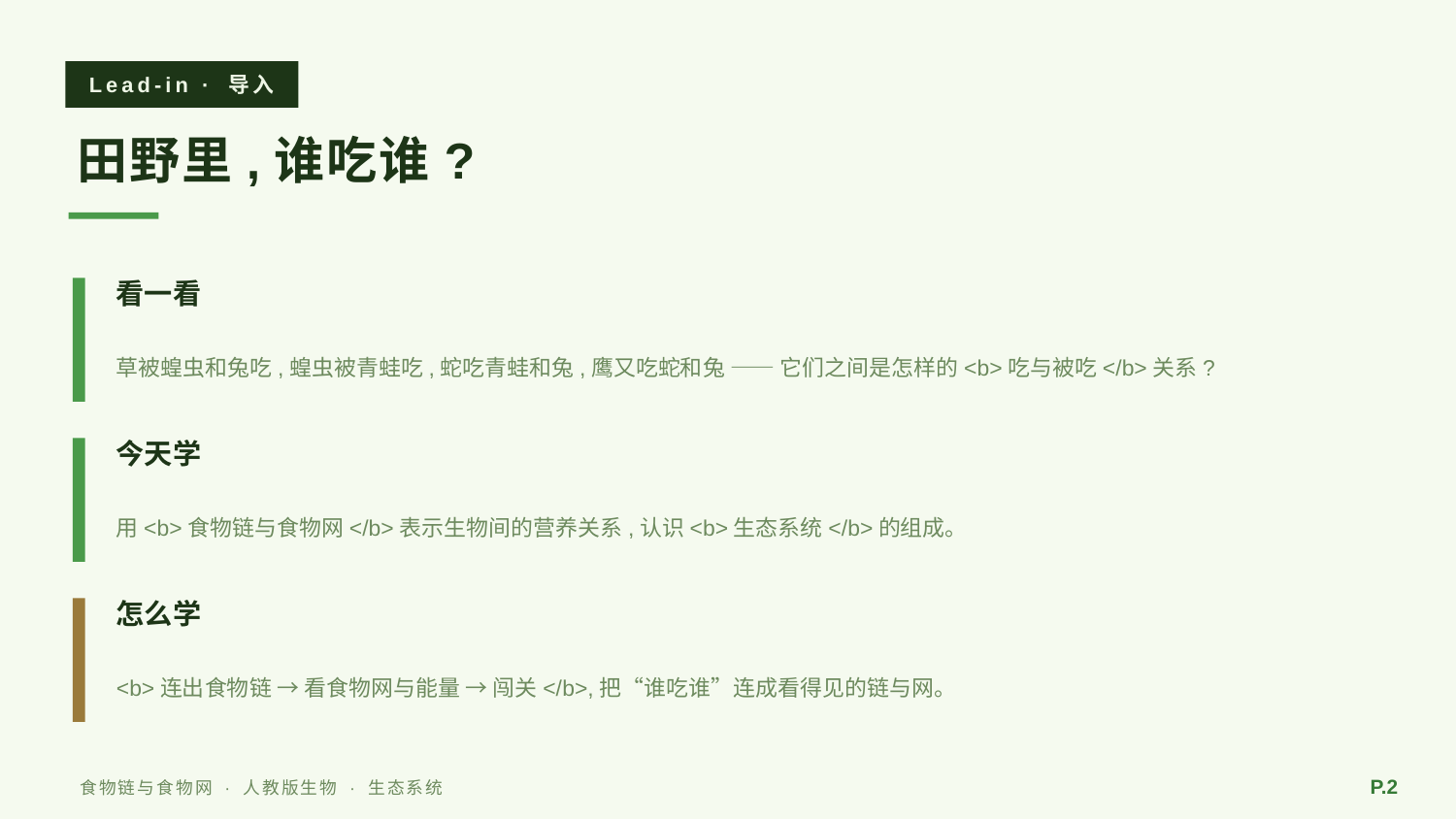

Lead-in · 导入

田野里,谁吃谁?

看一看

草被蝗虫和兔吃,蝗虫被青蛙吃,蛇吃青蛙和兔,鹰又吃蛇和兔 —— 它们之间是怎样的<b>吃与被吃</b>关系?
今天学

用<b>食物链与食物网</b>表示生物间的营养关系,认识<b>生态系统</b>的组成。
怎么学

<b>连出食物链 → 看食物网与能量 → 闯关</b>,把“谁吃谁”连成看得见的链与网。
P.2
食物链与食物网 · 人教版生物 · 生态系统